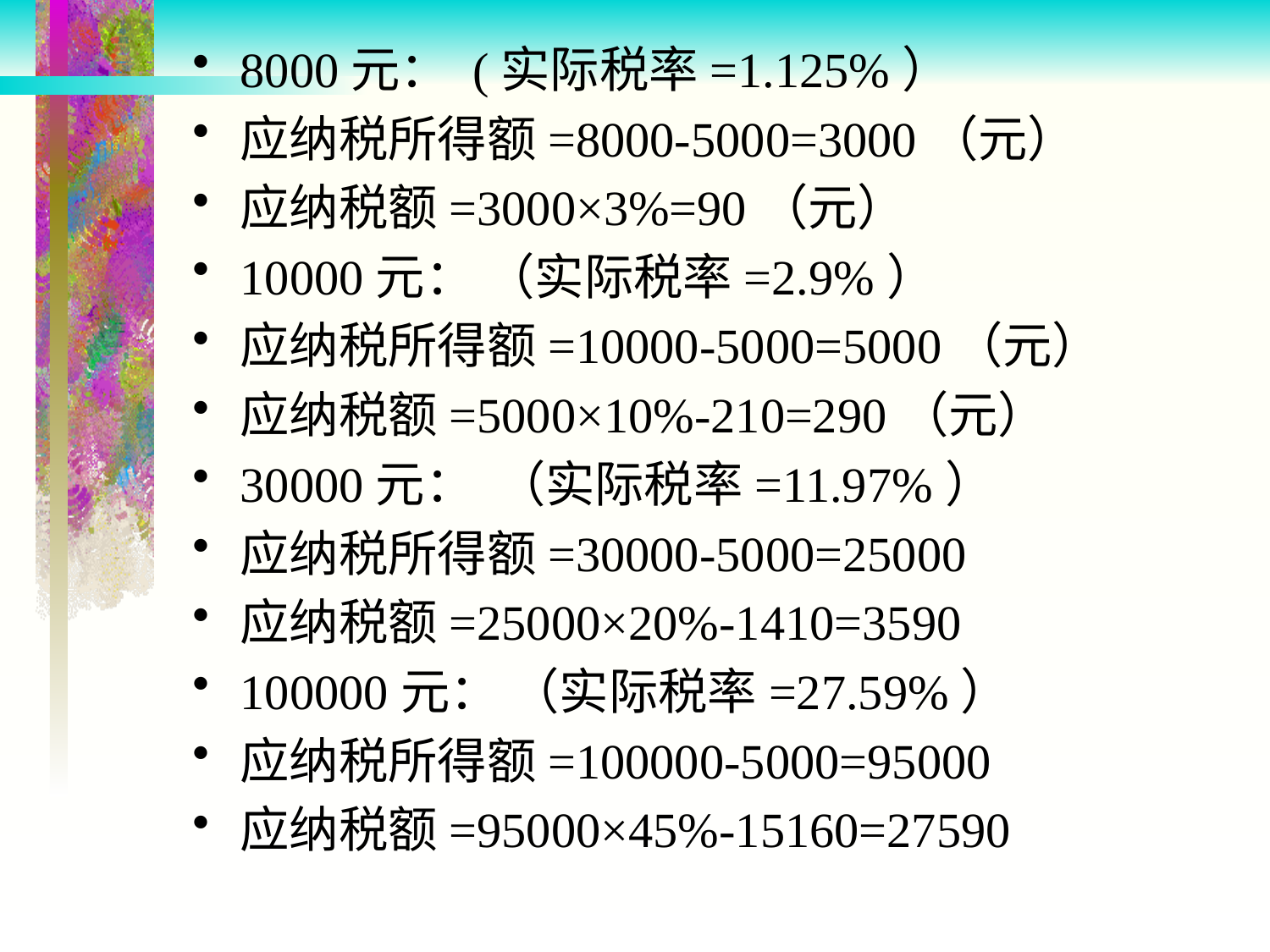

8000元： (实际税率=1.125%）
应纳税所得额=8000-5000=3000（元）
应纳税额=3000×3%=90（元）
10000元： （实际税率=2.9%）
应纳税所得额=10000-5000=5000（元）
应纳税额=5000×10%-210=290（元）
30000元：  （实际税率=11.97%）
应纳税所得额=30000-5000=25000
应纳税额=25000×20%-1410=3590
100000元： （实际税率=27.59%）
应纳税所得额=100000-5000=95000
应纳税额=95000×45%-15160=27590